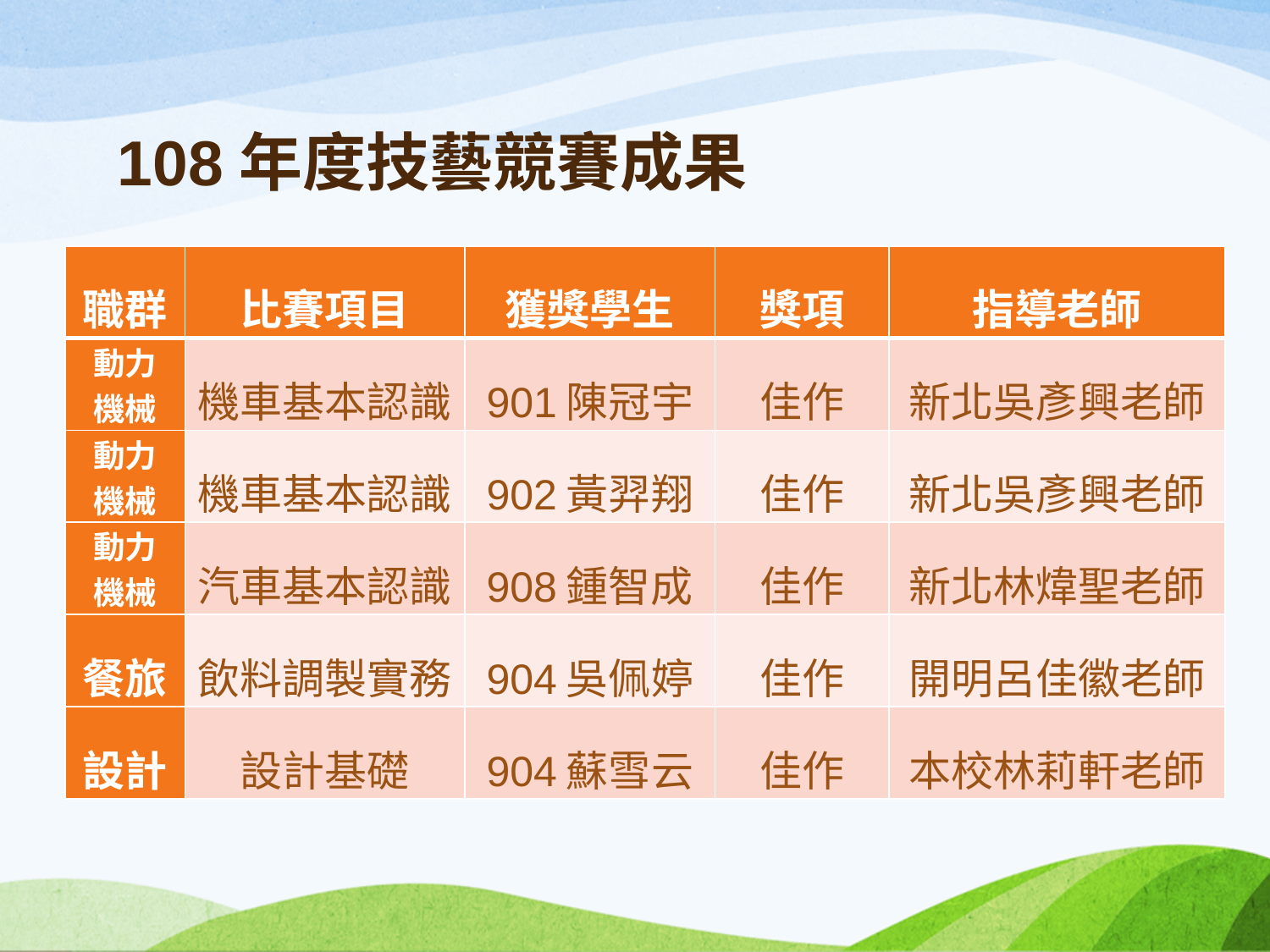

# 108年度技藝競賽成果
| 職群 | 比賽項目 | 獲獎學生 | 獎項 | 指導老師 |
| --- | --- | --- | --- | --- |
| 動力 機械 | 機車基本認識 | 901陳冠宇 | 佳作 | 新北吳彥興老師 |
| 動力 機械 | 機車基本認識 | 902黃羿翔 | 佳作 | 新北吳彥興老師 |
| 動力 機械 | 汽車基本認識 | 908鍾智成 | 佳作 | 新北林煒聖老師 |
| 餐旅 | 飲料調製實務 | 904吳佩婷 | 佳作 | 開明呂佳徽老師 |
| 設計 | 設計基礎 | 904蘇雪云 | 佳作 | 本校林莉軒老師 |